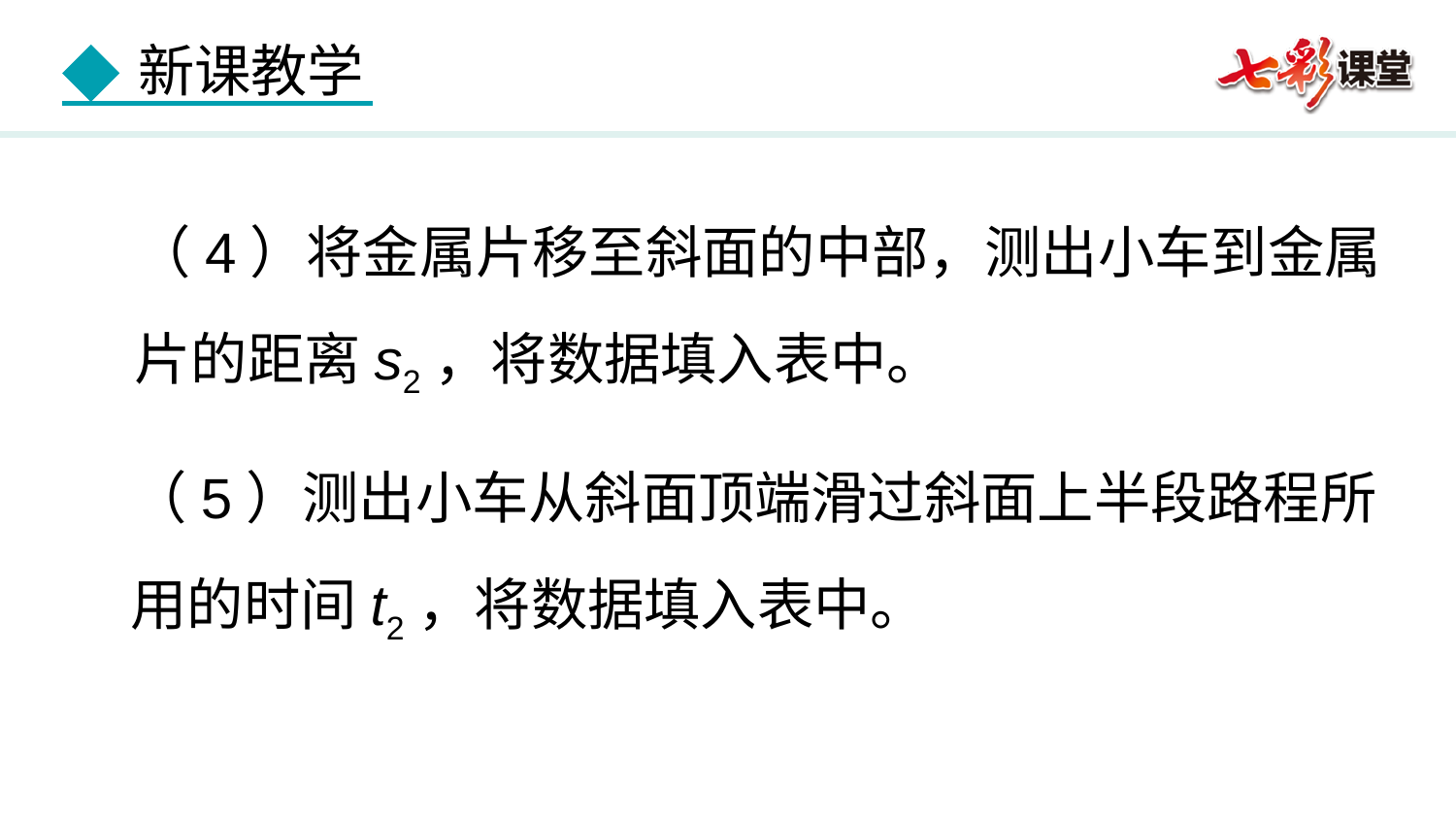

（4）将金属片移至斜面的中部，测出小车到金属片的距离s2，将数据填入表中。
（5）测出小车从斜面顶端滑过斜面上半段路程所用的时间t2，将数据填入表中。